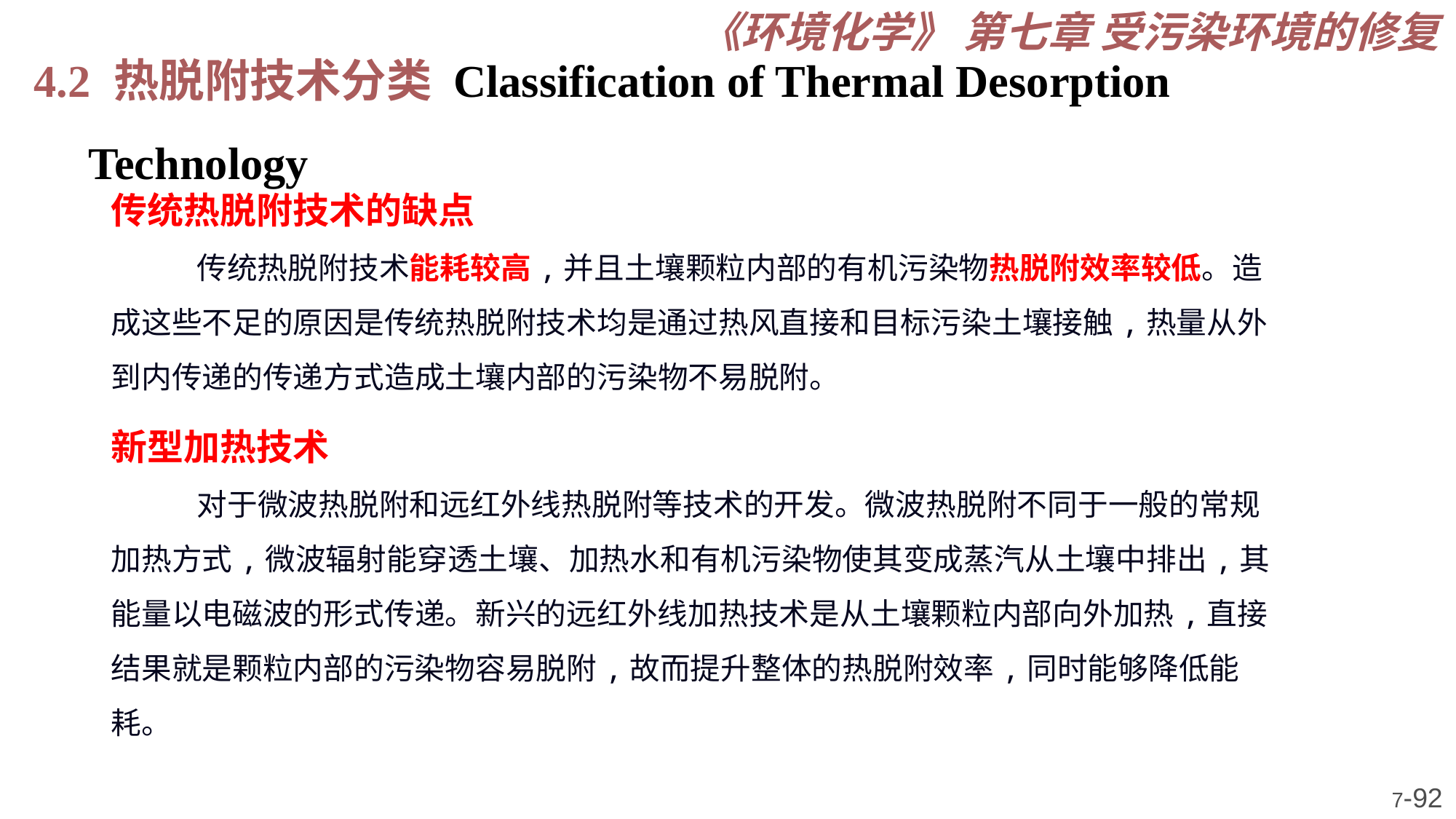

《环境化学》 第七章 受污染环境的修复
4.2 热脱附技术分类 Classification of Thermal Desorption Technology

传统热脱附技术的缺点
传统热脱附技术能耗较高,并且土壤颗粒内部的有机污染物热脱附效率较低。造成这些不足的原因是传统热脱附技术均是通过热风直接和目标污染土壤接触,热量从外到内传递的传递方式造成土壤内部的污染物不易脱附。
新型加热技术
对于微波热脱附和远红外线热脱附等技术的开发。微波热脱附不同于一般的常规加热方式,微波辐射能穿透土壤、加热水和有机污染物使其变成蒸汽从土壤中排出,其能量以电磁波的形式传递。新兴的远红外线加热技术是从土壤颗粒内部向外加热,直接结果就是颗粒内部的污染物容易脱附,故而提升整体的热脱附效率,同时能够降低能耗。
7-92